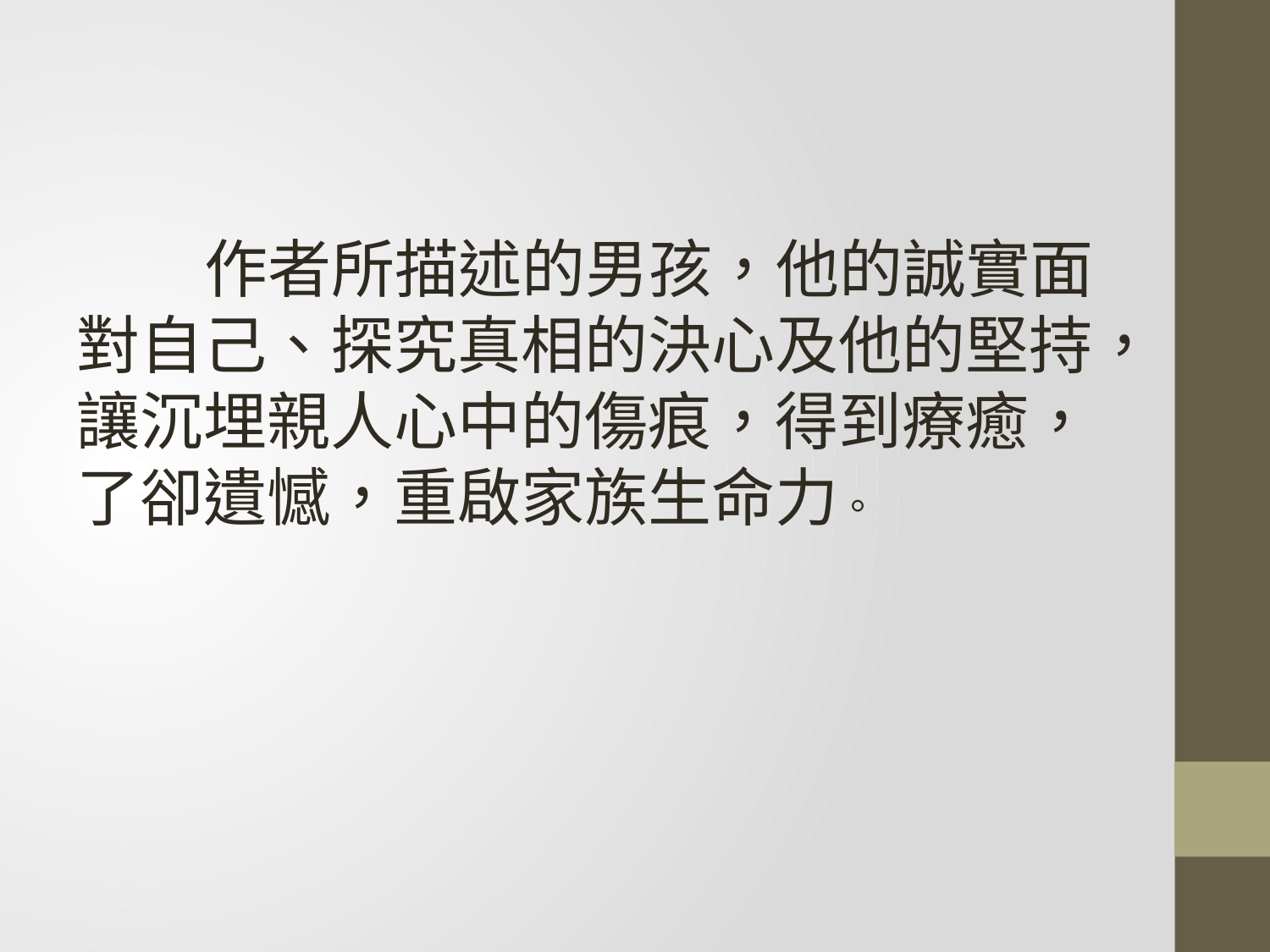

#
        作者所描述的男孩，他的誠實面對自己、探究真相的決心及他的堅持，讓沉埋親人心中的傷痕，得到療癒，了卻遺憾，重啟家族生命力。